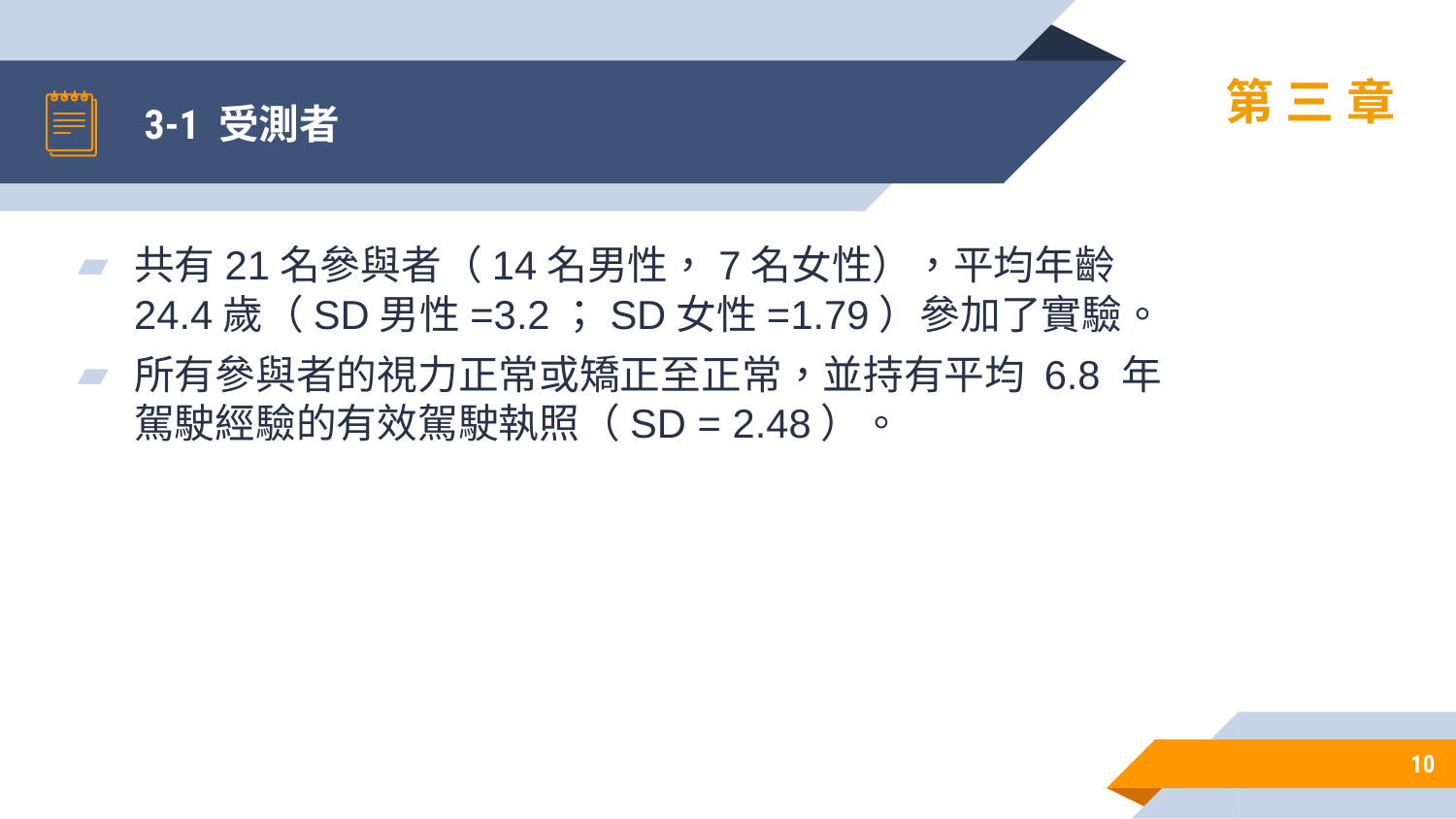

# 3-1 受測者
第三章

共有21名參與者（14名男性，7名女性），平均年齡24.4歲（SD男性=3.2；SD女性=1.79）參加了實驗。
所有參與者的視力正常或矯正至正常，並持有平均 6.8 年駕駛經驗的有效駕駛執照（SD = 2.48）。
10